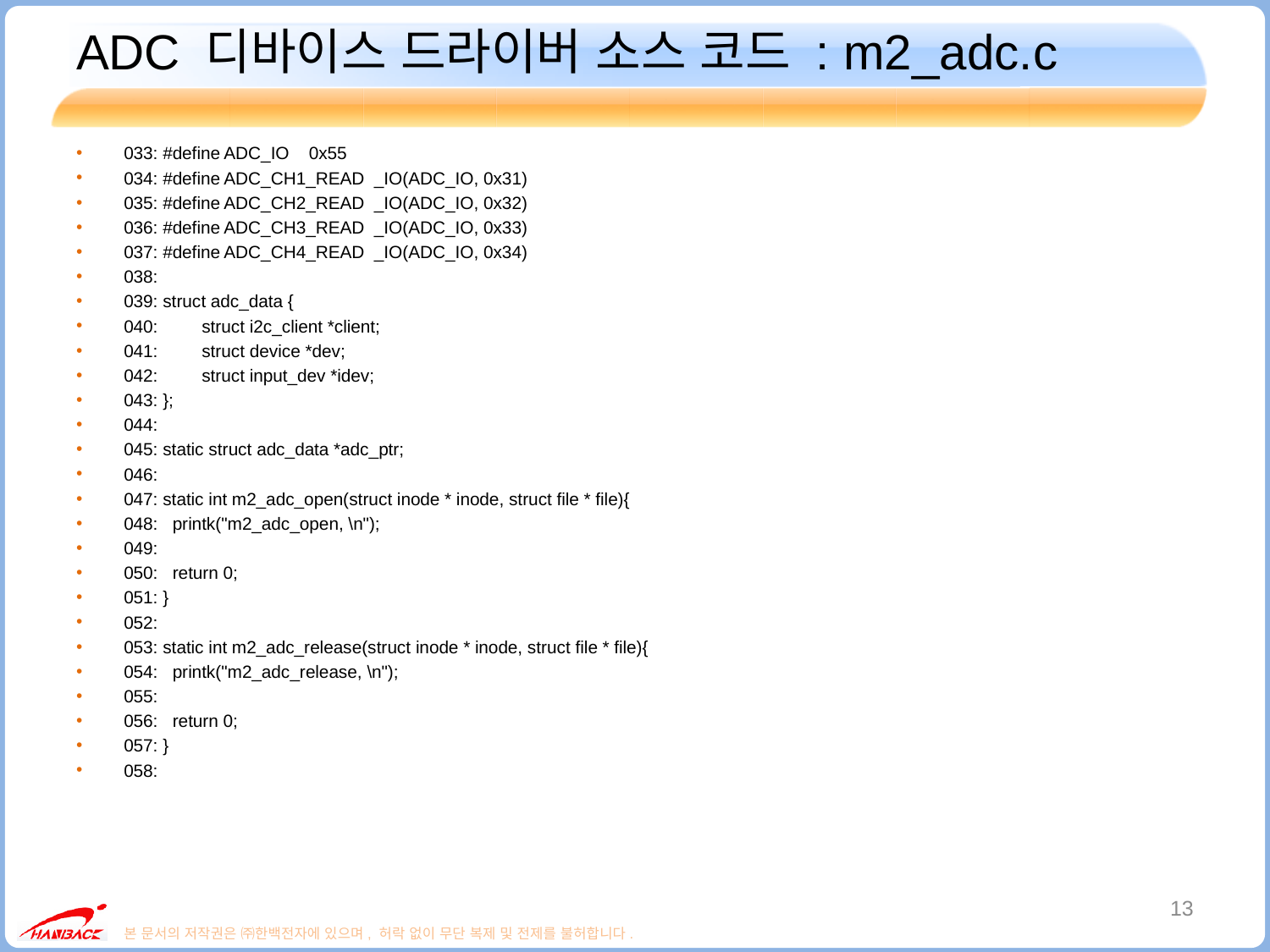

# ADC 디바이스 드라이버 소스 코드 : m2_adc.c
033: #define ADC_IO    0x55
034: #define ADC_CH1_READ  _IO(ADC_IO, 0x31)
035: #define ADC_CH2_READ  _IO(ADC_IO, 0x32)
036: #define ADC_CH3_READ  _IO(ADC_IO, 0x33)
037: #define ADC_CH4_READ  _IO(ADC_IO, 0x34)
038:
039: struct adc_data {
040:         struct i2c_client *client;
041:         struct device *dev;
042:         struct input_dev *idev;
043: };
044:
045: static struct adc_data *adc_ptr;
046:
047: static int m2_adc_open(struct inode * inode, struct file * file){
048:   printk("m2_adc_open, \n");
049:
050:   return 0;
051: }
052:
053: static int m2_adc_release(struct inode * inode, struct file * file){
054:   printk("m2_adc_release, \n");
055:
056:   return 0;
057: }
058:
13